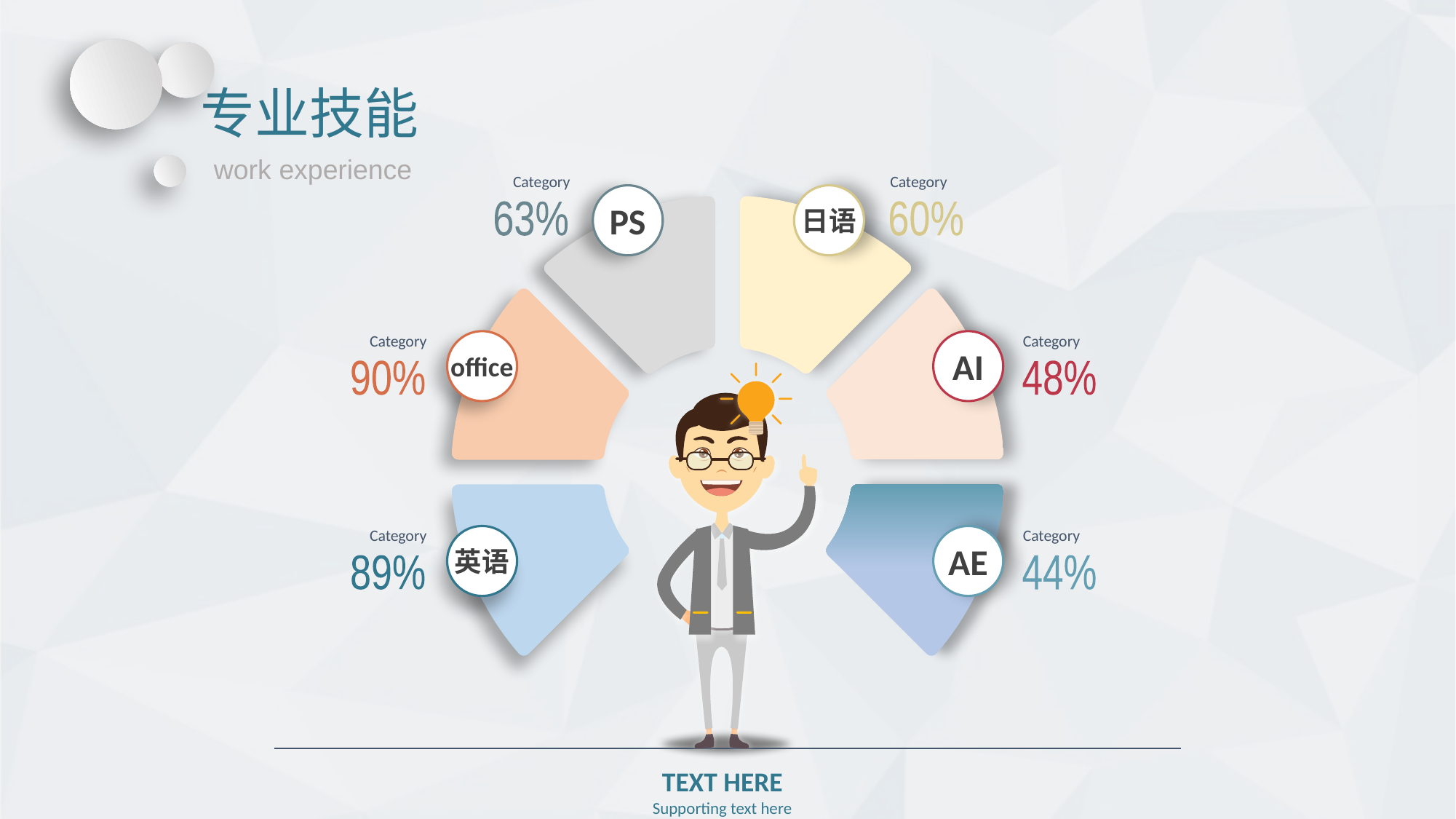

专业技能
work experience

Category
Category
PS
日语

63%
60%

Category
Category
office
AI
90%
48%

Category
Category

英语
AE

89%
44%

TEXT HERE
Supporting text here